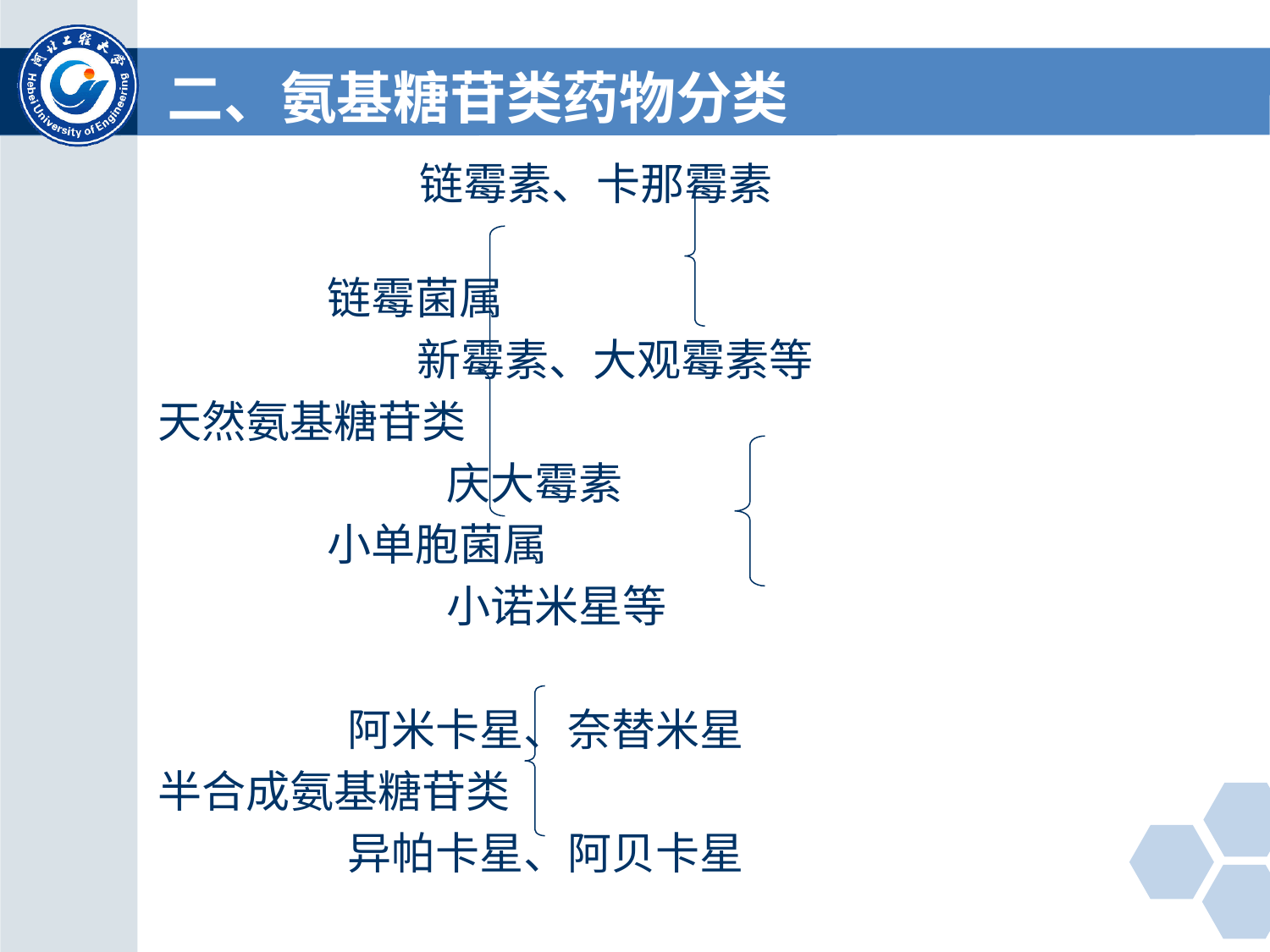

二、氨基糖苷类药物分类
                         链霉素、卡那霉素
                链霉菌属
                         新霉素、大观霉素等
天然氨基糖苷类
                            庆大霉素
                小单胞菌属
                            小诺米星等

                  阿米卡星、奈替米星
半合成氨基糖苷类
                  异帕卡星、阿贝卡星